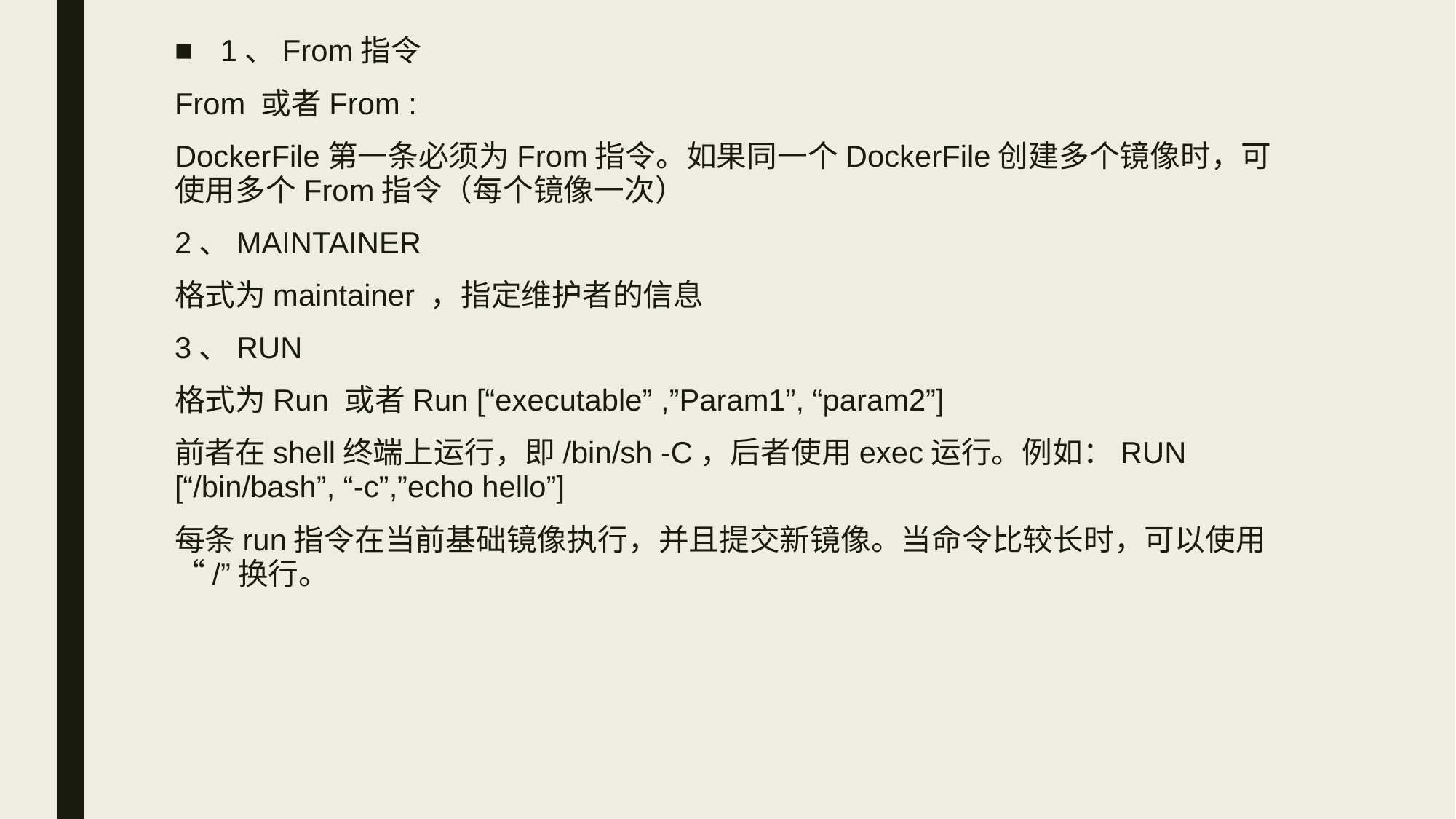

1、From指令
From 或者From :
DockerFile第一条必须为From指令。如果同一个DockerFile创建多个镜像时，可使用多个From指令（每个镜像一次）
2、MAINTAINER
格式为maintainer ，指定维护者的信息
3、RUN
格式为Run 或者Run [“executable” ,”Param1”, “param2”]
前者在shell终端上运行，即/bin/sh -C，后者使用exec运行。例如：RUN [“/bin/bash”, “-c”,”echo hello”]
每条run指令在当前基础镜像执行，并且提交新镜像。当命令比较长时，可以使用“/”换行。